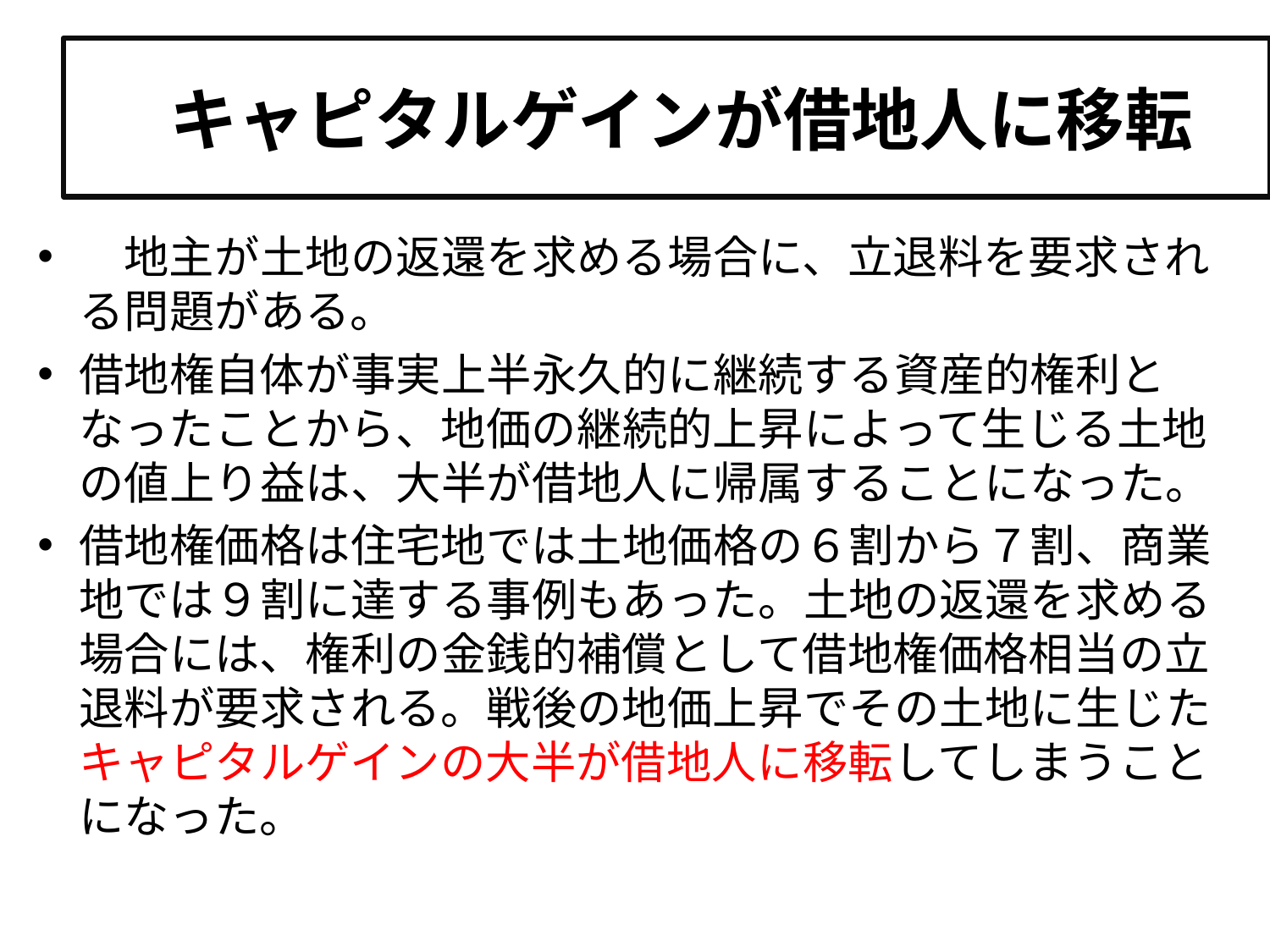

# キャピタルゲインが借地人に移転
　地主が土地の返還を求める場合に、立退料を要求される問題がある。
借地権自体が事実上半永久的に継続する資産的権利となったことから、地価の継続的上昇によって生じる土地の値上り益は、大半が借地人に帰属することになった。
借地権価格は住宅地では土地価格の６割から７割、商業地では９割に達する事例もあった。土地の返還を求める場合には、権利の金銭的補償として借地権価格相当の立退料が要求される。戦後の地価上昇でその土地に生じたキャピタルゲインの大半が借地人に移転してしまうことになった。